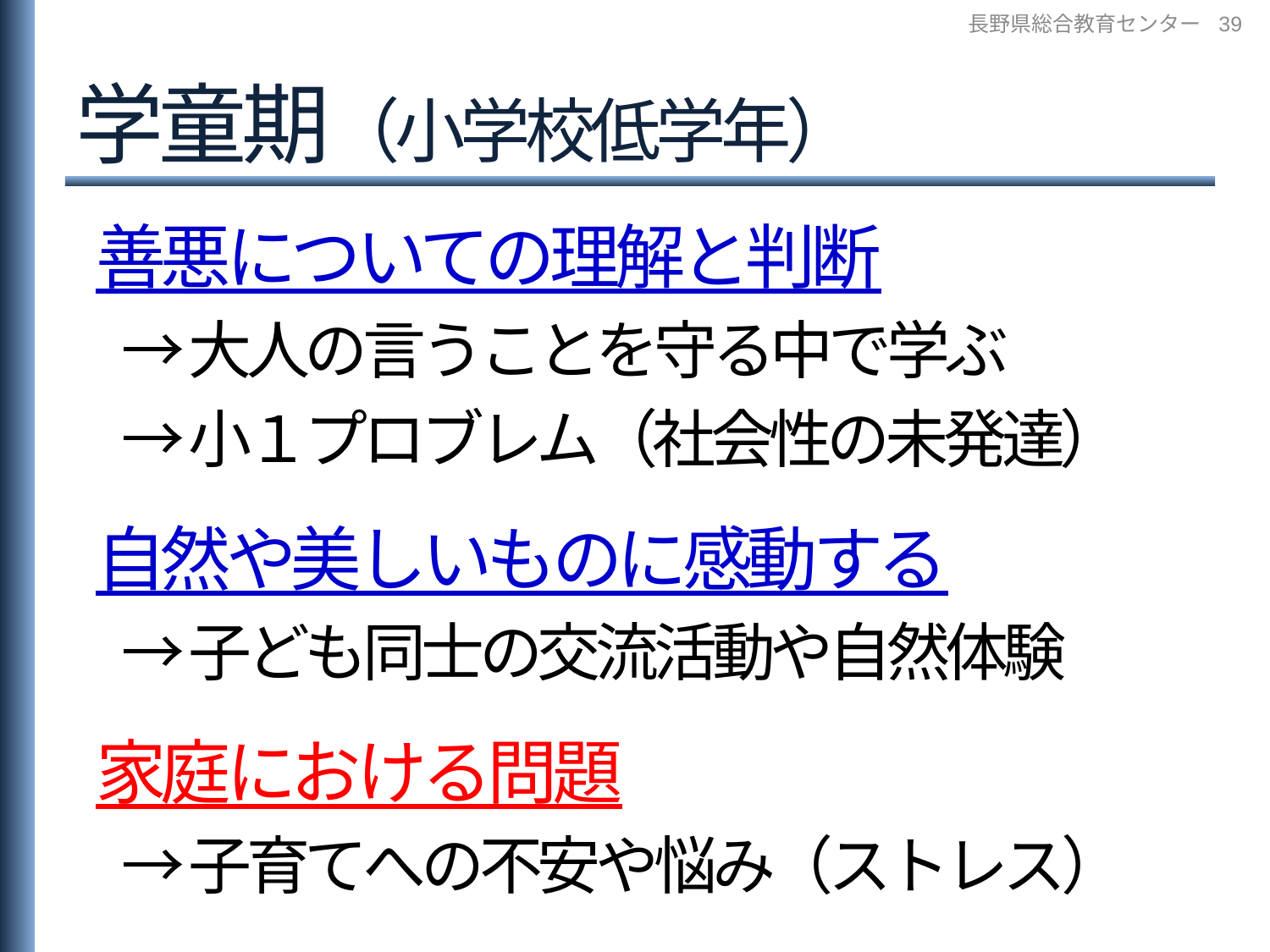

長野県総合教育センター
39
# 学童期（小学校低学年）
 善悪についての理解と判断
　→ 大人の言うことを守る中で学ぶ
　→ 小１プロブレム（社会性の未発達）

 自然や美しいものに感動する
　→ 子ども同士の交流活動や自然体験

 家庭における問題
　→ 子育てへの不安や悩み（ストレス）